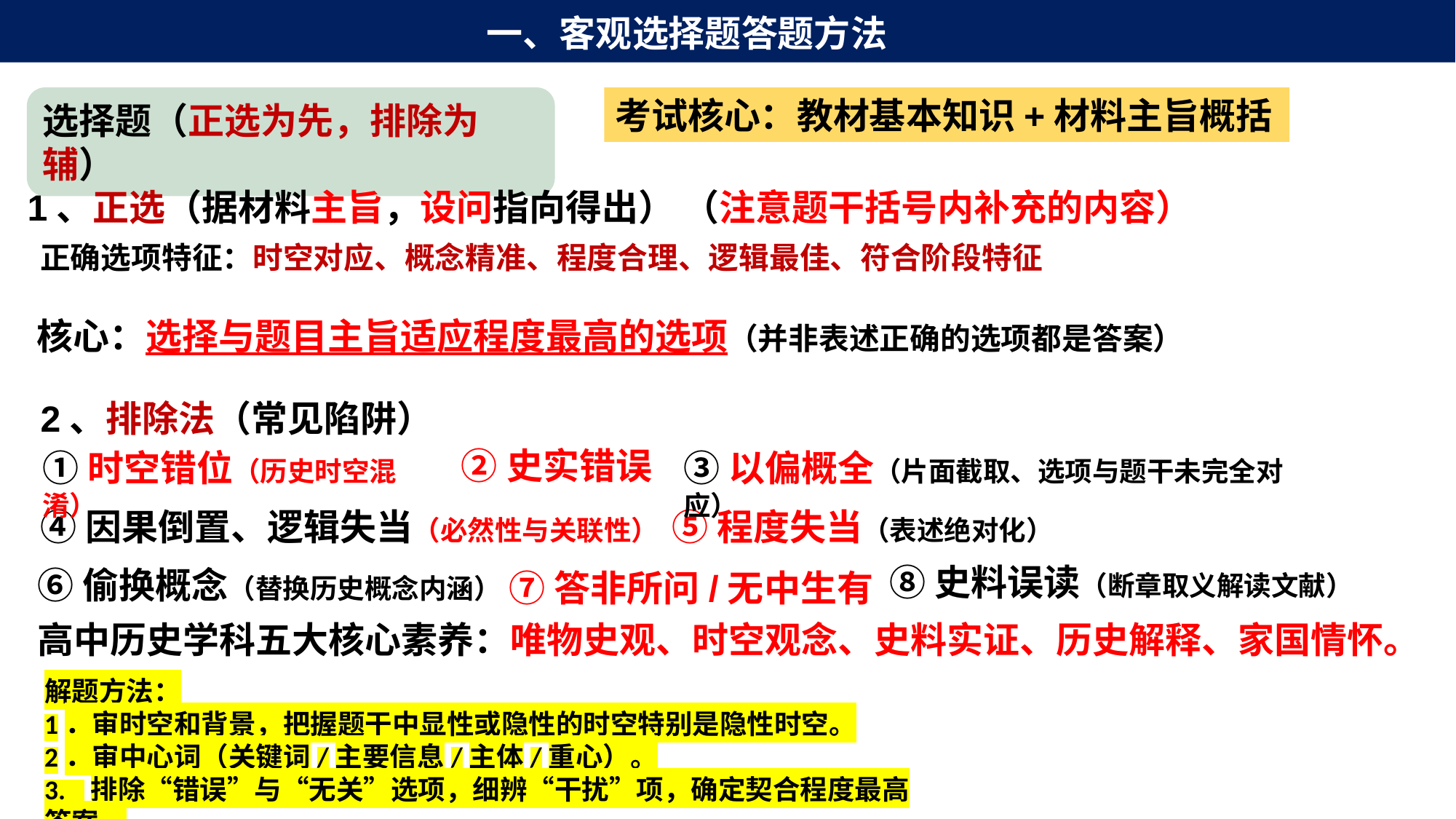

一、客观选择题答题方法
选择题（正选为先，排除为辅）
考试核心：教材基本知识+材料主旨概括
1、正选（据材料主旨，设问指向得出） （注意题干括号内补充的内容）
正确选项特征：时空对应、概念精准、程度合理、逻辑最佳、符合阶段特征
核心：选择与题目主旨适应程度最高的选项（并非表述正确的选项都是答案）
2、排除法（常见陷阱）
②史实错误
③以偏概全（片面截取、选项与题干未完全对应）
①时空错位（历史时空混淆）
⑤程度失当（表述绝对化）
④因果倒置、逻辑失当（必然性与关联性）
⑧史料误读（断章取义解读文献）
⑥偷换概念（替换历史概念内涵）
⑦答非所问/无中生有
高中历史学科五大核心素养：唯物史观、时空观念、史料实证、历史解释、家国情怀。
解题方法：
1．审时空和背景，把握题干中显性或隐性的时空特别是隐性时空。
2．审中心词（关键词/主要信息/主体/重心）。
3.   排除“错误”与“无关”选项，细辨“干扰”项，确定契合程度最高答案。